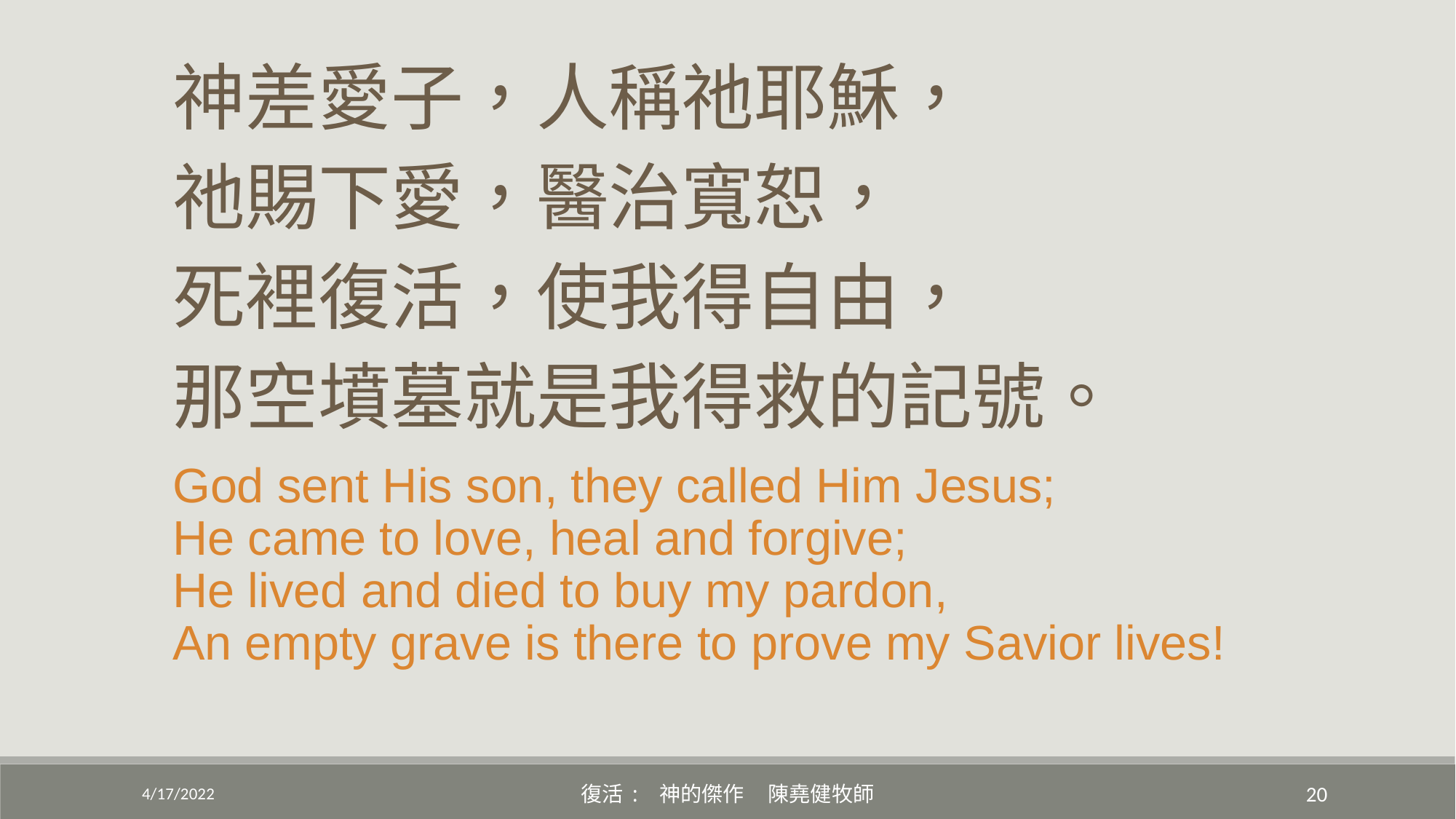

神差愛子，人稱祂耶穌，
祂賜下愛，醫治寬恕，
死裡復活，使我得自由，
那空墳墓就是我得救的記號。
God sent His son, they called Him Jesus;
He came to love, heal and forgive;
He lived and died to buy my pardon,
An empty grave is there to prove my Savior lives!

4/17/2022
復活: 神的傑作     陳堯健牧師
20